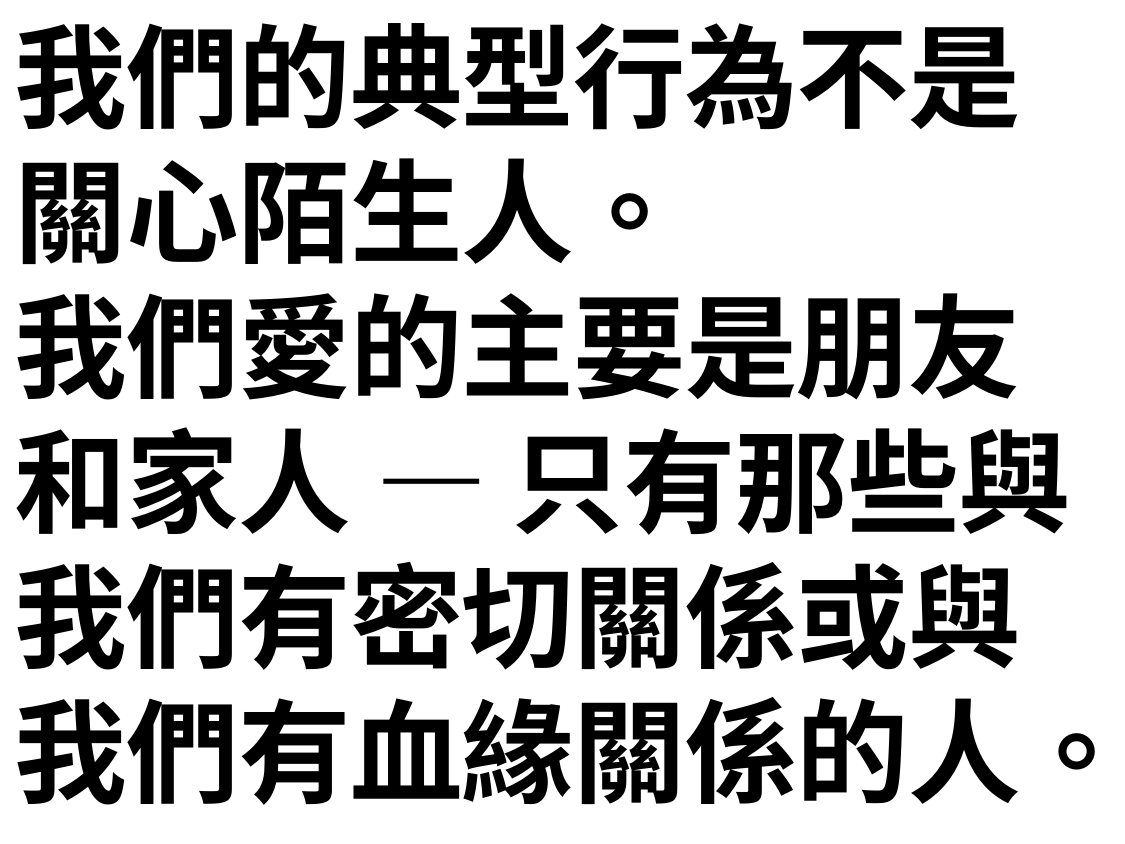

我們的典型行為不是關心陌生人。
我們愛的主要是朋友和家人 — 只有那些與我們有密切關係或與我們有血緣關係的人。